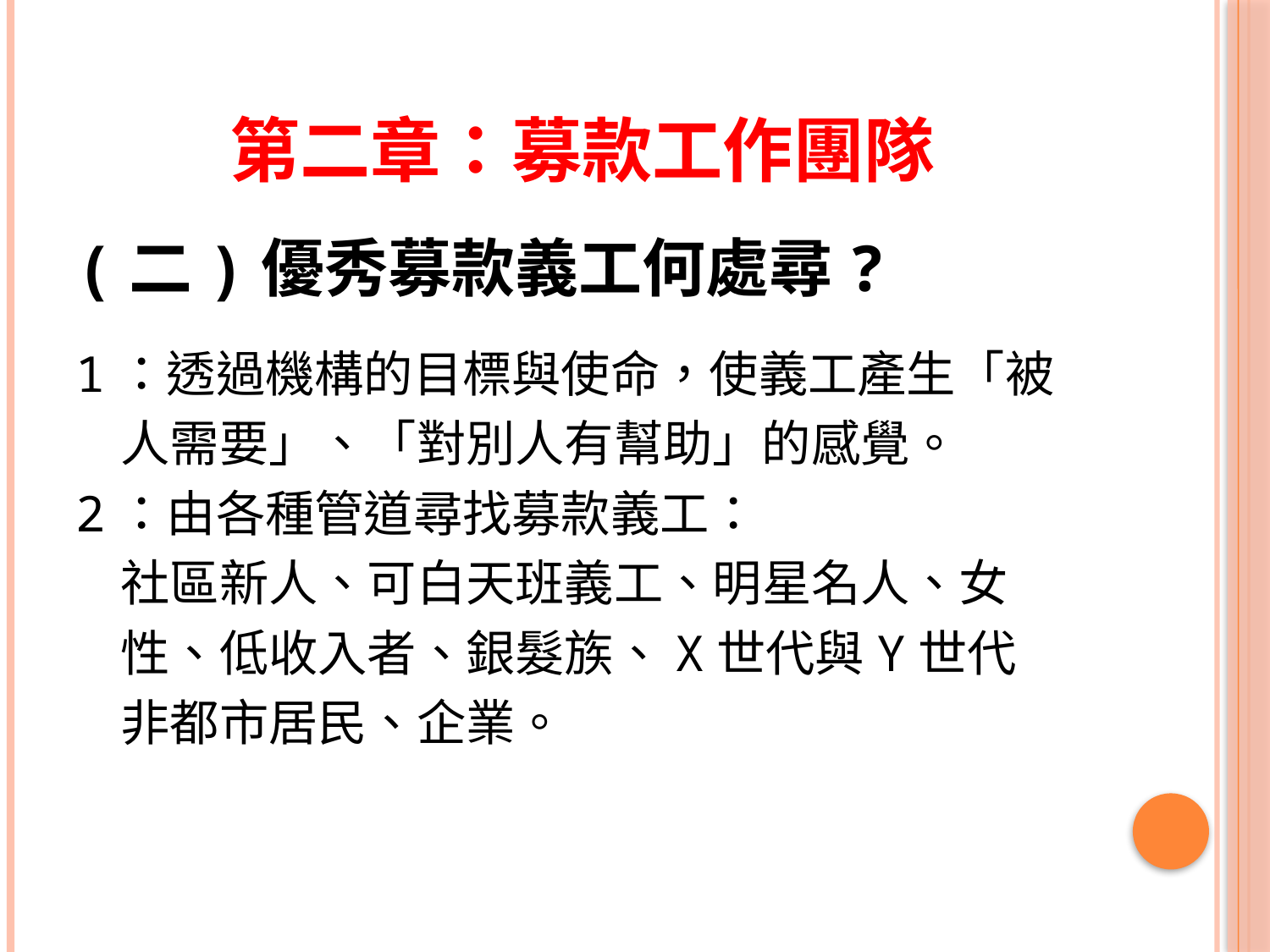

# 第二章：募款工作團隊
(二)優秀募款義工何處尋?

1：透過機構的目標與使命，使義工產生「被
   人需要」、「對別人有幫助」的感覺。
2：由各種管道尋找募款義工：
   社區新人、可白天班義工、明星名人、女
   性、低收入者、銀髮族、X世代與Y世代
   非都市居民、企業。